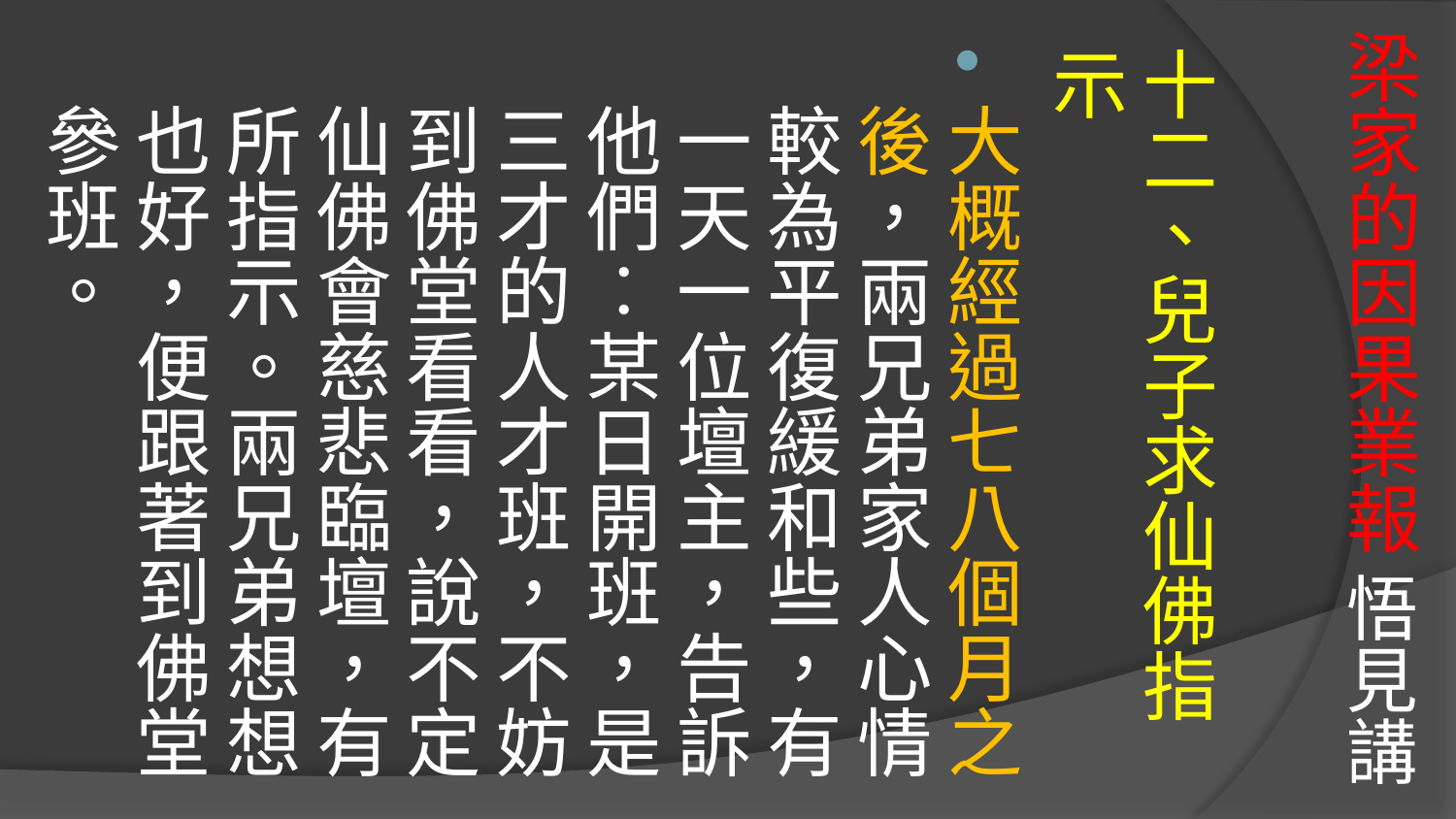

# 梁家的因果業報 悟見講
十二、兒子求仙佛指示
大概經過七八個月之後，兩兄弟家人心情較為平復緩和些，有一天一位壇主，告訴他們︰某日開班，是三才的人才班，不妨到佛堂看看，說不定仙佛會慈悲臨壇，有所指示。兩兄弟想想也好，便跟著到佛堂參班。